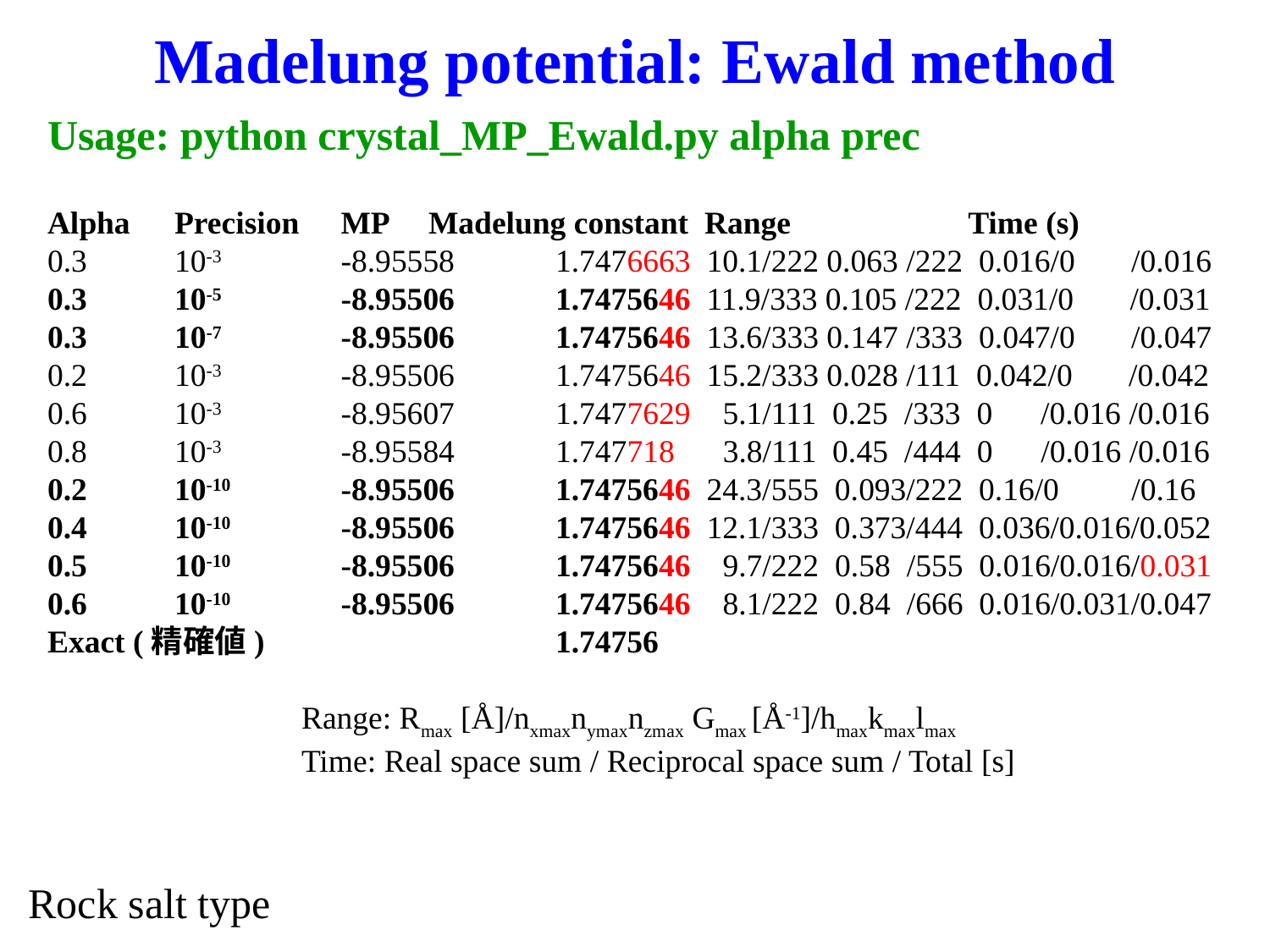

# Madelung potential: Ewald method
Usage: python crystal_MP_Ewald.py alpha prec

Alpha	Precision	　MP	Madelung constant  Range		    Time (s)
0.3	10-3	　-8.95558	1.7476663  10.1/222 0.063 /222  0.016/0       /0.016
0.3	10-5	　-8.95506	1.7475646  11.9/333 0.105 /222  0.031/0       /0.031
0.3	10-7 	　-8.95506	1.7475646  13.6/333 0.147 /333  0.047/0       /0.047
0.2	10-3 	　-8.95506	1.7475646  15.2/333 0.028 /111  0.042/0       /0.042
0.6	10-3 	　-8.95607	1.7477629    5.1/111  0.25  /333  0      /0.016 /0.016
0.8	10-3 	　-8.95584	1.747718      3.8/111  0.45  /444  0      /0.016 /0.016
0.2	10-10	　-8.95506	1.7475646  24.3/555  0.093/222  0.16/0         /0.16
0.4	10-10　	　-8.95506	1.7475646  12.1/333  0.373/444  0.036/0.016/0.052
0.5	10-10　	　-8.95506	1.7475646    9.7/222  0.58  /555  0.016/0.016/0.031
0.6	10-10	　-8.95506	1.7475646    8.1/222  0.84  /666  0.016/0.031/0.047
Exact (精確値)			1.74756

                               	Range: Rmax [Å]/nxmaxnymaxnzmax Gmax [Å-1]/hmaxkmaxlmax
		Time: Real space sum / Reciprocal space sum / Total [s]
Rock salt type